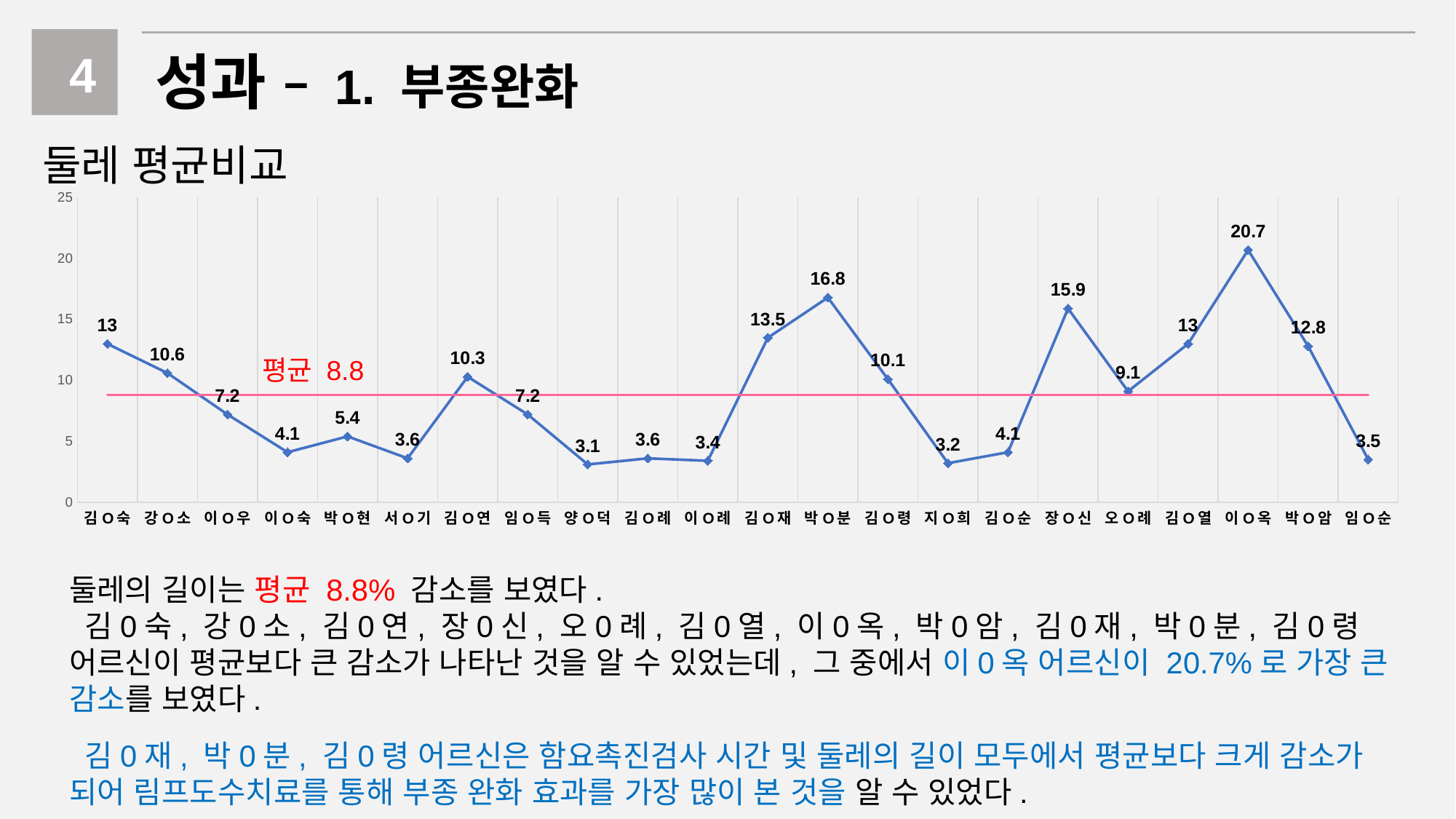

4
성과 – 1. 부종완화
둘레 평균비교

### Chart

| Category | 둘레 | 기준선 |
|---|---|---|
| 김O숙 | 13.0 | 8.8 |
| 강O소 | 10.6 | 8.8 |
| 이O우 | 7.2 | 8.8 |
| 이O숙 | 4.1 | 8.8 |
| 박O현 | 5.4 | 8.8 |
| 서O기 | 3.6 | 8.8 |
| 김O연 | 10.3 | 8.8 |
| 임O득 | 7.2 | 8.8 |
| 양O덕 | 3.1 | 8.8 |
| 김O례 | 3.6 | 8.8 |
| 이O례 | 3.4 | 8.8 |
| 김O재 | 13.5 | 8.8 |
| 박O분 | 16.8 | 8.8 |
| 김O령 | 10.1 | 8.8 |
| 지O희 | 3.2 | 8.8 |
| 김O순 | 4.1 | 8.8 |
| 장O신 | 15.9 | 8.8 |
| 오O례 | 9.1 | 8.8 |
| 김O열 | 13.0 | 8.8 |
| 이O옥 | 20.7 | 8.8 |
| 박O암 | 12.8 | 8.8 |
| 임O순 | 3.5 | 8.8 |
평균 8.8
둘레의 길이는 평균 8.8% 감소를 보였다.
 김0숙, 강0소, 김0연, 장0신, 오0례, 김0열, 이0옥, 박0암, 김0재, 박0분, 김0령 어르신이 평균보다 큰 감소가 나타난 것을 알 수 있었는데, 그 중에서 이0옥 어르신이 20.7%로 가장 큰 감소를 보였다.

 김0재, 박0분, 김0령 어르신은 함요촉진검사 시간 및 둘레의 길이 모두에서 평균보다 크게 감소가 되어 림프도수치료를 통해 부종 완화 효과를 가장 많이 본 것을 알 수 있었다.